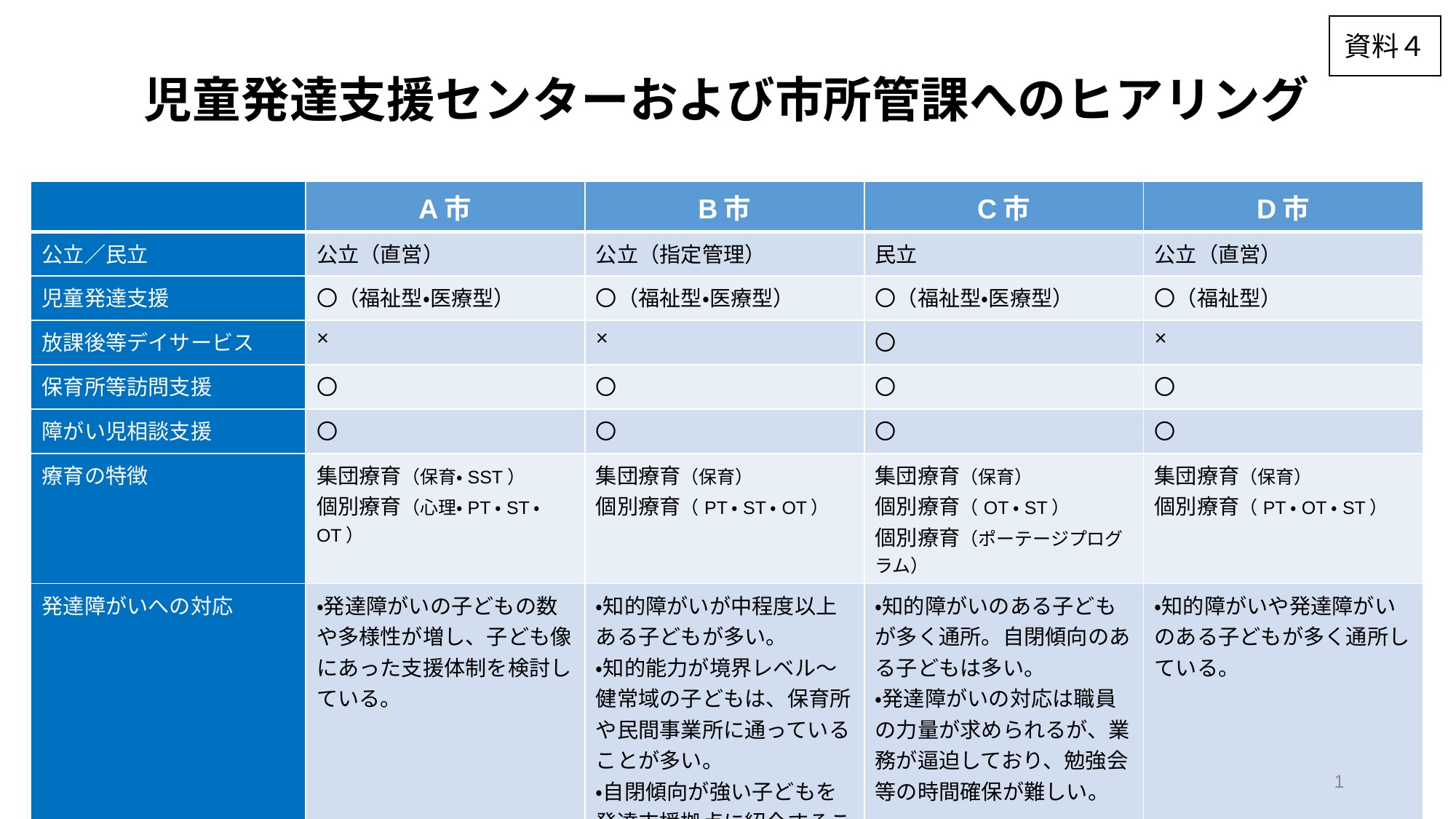

資料４
児童発達支援センターおよび市所管課へのヒアリング
|  | A市 | B市 | C市 | D市 |
| --- | --- | --- | --- | --- |
| 公立／民立 | 公立（直営） | 公立（指定管理） | 民立 | 公立（直営） |
| 児童発達支援 | 〇（福祉型・医療型） | 〇（福祉型・医療型） | 〇（福祉型・医療型） | 〇（福祉型） |
| 放課後等デイサービス | × | × | 〇 | × |
| 保育所等訪問支援 | 〇 | 〇 | 〇 | 〇 |
| 障がい児相談支援 | 〇 | 〇 | 〇 | 〇 |
| 療育の特徴 | 集団療育（保育・SST） 個別療育（心理・PT・ST・OT） | 集団療育（保育） 個別療育（PT・ST・OT） | 集団療育（保育） 個別療育（OT・ST） 個別療育（ポーテージプログラム） | 集団療育（保育） 個別療育（PT・OT・ST） |
| 発達障がいへの対応 | ・発達障がいの子どもの数や多様性が増し、子ども像にあった支援体制を検討している。 | ・知的障がいが中程度以上ある子どもが多い。 ・知的能力が境界レベル～健常域の子どもは、保育所や民間事業所に通っていることが多い。 ・自閉傾向が強い子どもを発達支援拠点に紹介することがある。 | ・知的障がいのある子どもが多く通所。自閉傾向のある子どもは多い。 ・発達障がいの対応は職員の力量が求められるが、業務が逼迫しており、勉強会等の時間確保が難しい。 | ・知的障がいや発達障がいのある子どもが多く通所している。 |
1